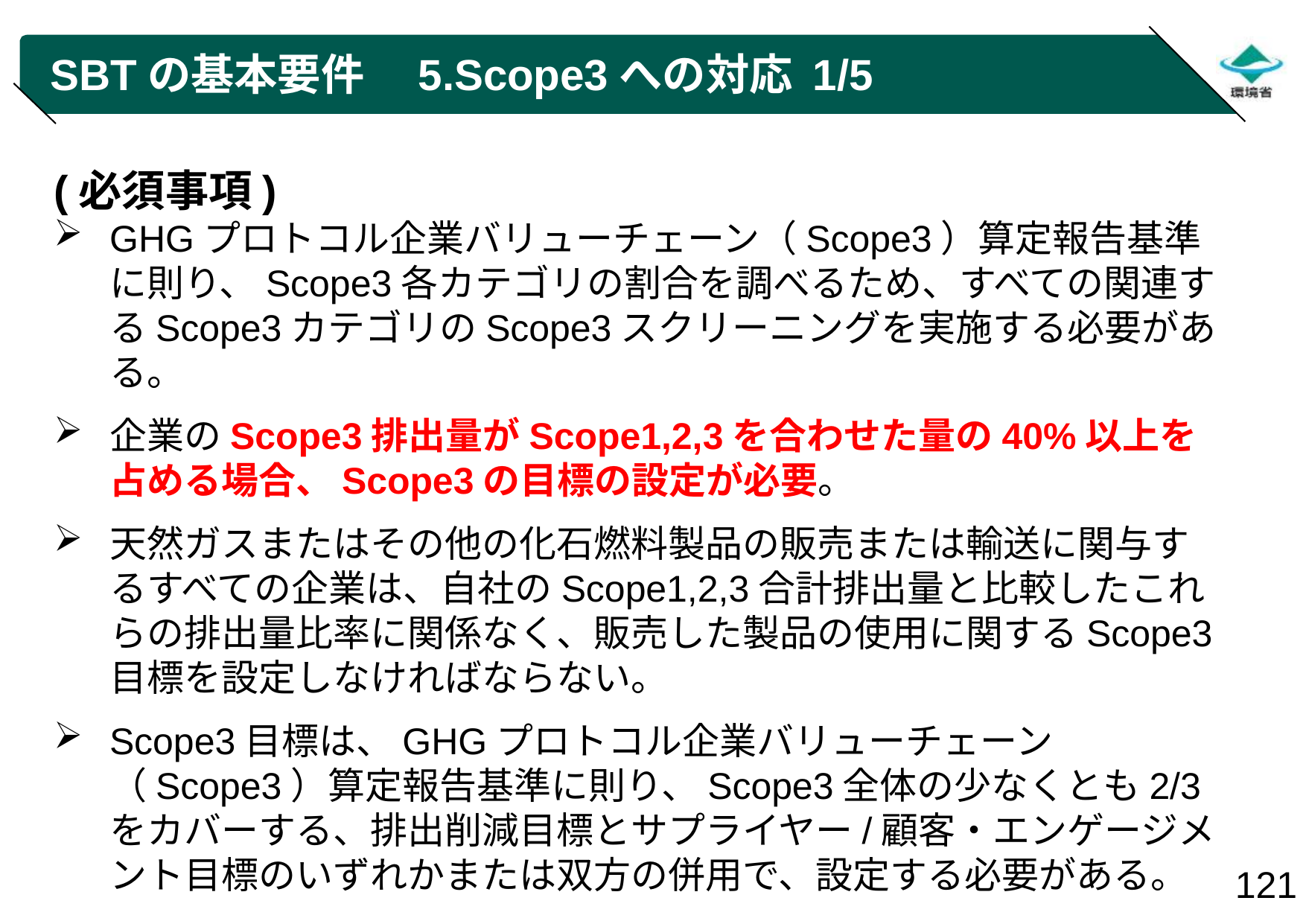

# SBTの基本要件　5.Scope3への対応 1/5
(必須事項)
GHGプロトコル企業バリューチェーン（Scope3）算定報告基準に則り、Scope3各カテゴリの割合を調べるため、すべての関連するScope3カテゴリのScope3スクリーニングを実施する必要がある。
企業のScope3排出量がScope1,2,3を合わせた量の40%以上を占める場合、Scope3の目標の設定が必要。
天然ガスまたはその他の化石燃料製品の販売または輸送に関与するすべての企業は、自社のScope1,2,3合計排出量と比較したこれらの排出量比率に関係なく、販売した製品の使用に関するScope3目標を設定しなければならない。
Scope3目標は、GHGプロトコル企業バリューチェーン（Scope3）算定報告基準に則り、Scope3全体の少なくとも2/3をカバーする、排出削減目標とサプライヤー/顧客・エンゲージメント目標のいずれかまたは双方の併用で、設定する必要がある。